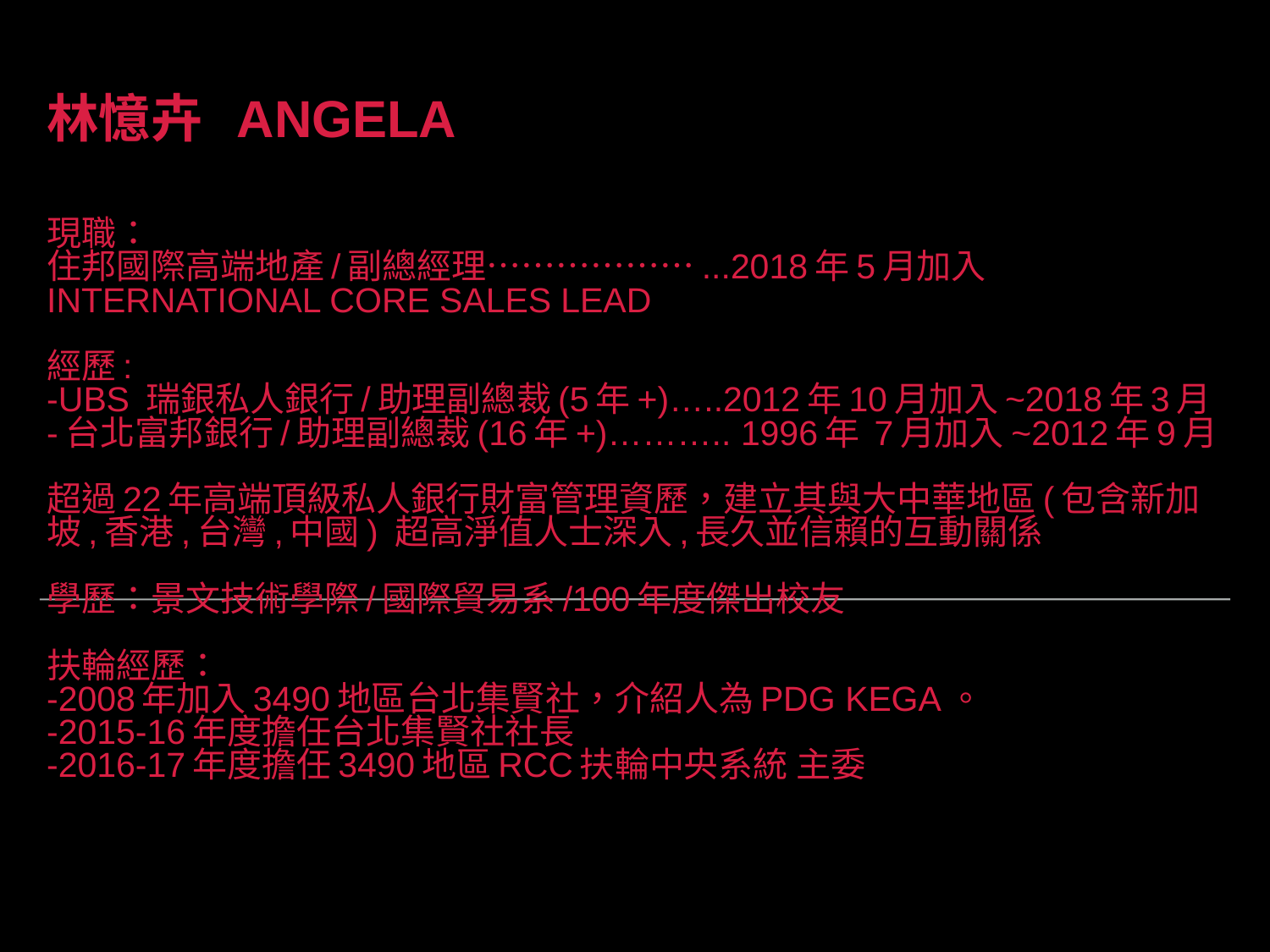

# 林憶卉  Angela 現職： 住邦國際高端地產/副總經理………………...2018年5月加入 International core sales lead 經歷: -ubs 瑞銀私人銀行/助理副總裁(5年+)…..2012年10月加入~2018年3月 -台北富邦銀行/助理副總裁(16年+)……….. 1996年 7月加入~2012年9月 超過22年高端頂級私人銀行財富管理資歷，建立其與大中華地區(包含新加坡,香港,台灣,中國) 超高淨值人士深入,長久並信賴的互動關係 學歷：景文技術學際/國際貿易系/100年度傑出校友 扶輪經歷： -2008年加入3490地區台北集賢社，介紹人為PDG KEGA。 -2015-16年度擔任台北集賢社社長 -2016-17年度擔任3490地區RCC扶輪中央系統 主委